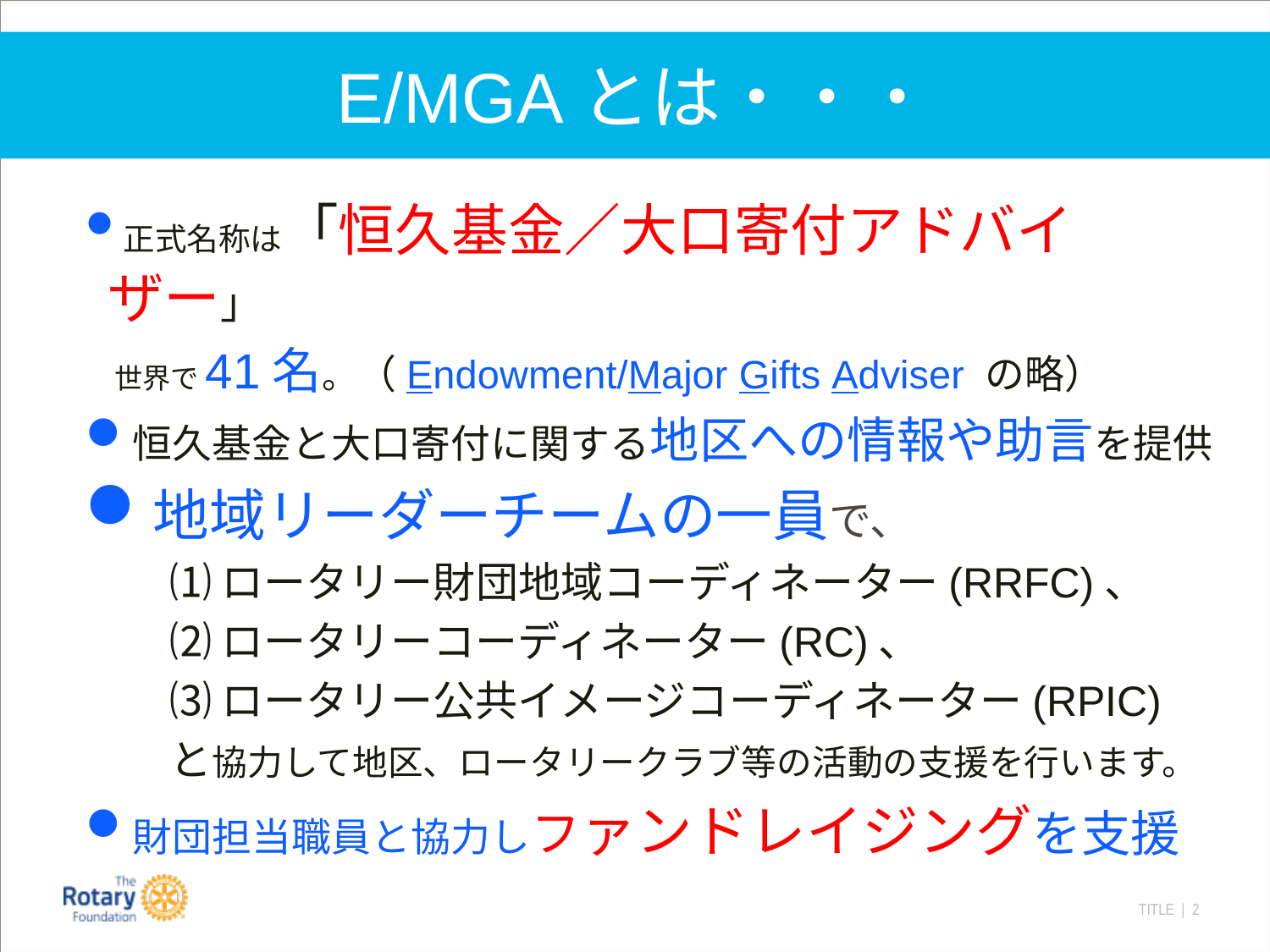

# E/MGAとは・・・
正式名称は「恒久基金／大口寄付アドバイザー」
  世界で41名。（Endowment/Major Gifts Adviser の略）
恒久基金と大口寄付に関する地区への情報や助言を提供
地域リーダーチームの一員で、
　　⑴ ロータリー財団地域コーディネーター(RRFC)、
　　⑵ ロータリーコーディネーター(RC)、
　　⑶ ロータリー公共イメージコーディネーター(RPIC)
　　と協力して地区、ロータリークラブ等の活動の支援を行います。
財団担当職員と協力しファンドレイジングを支援